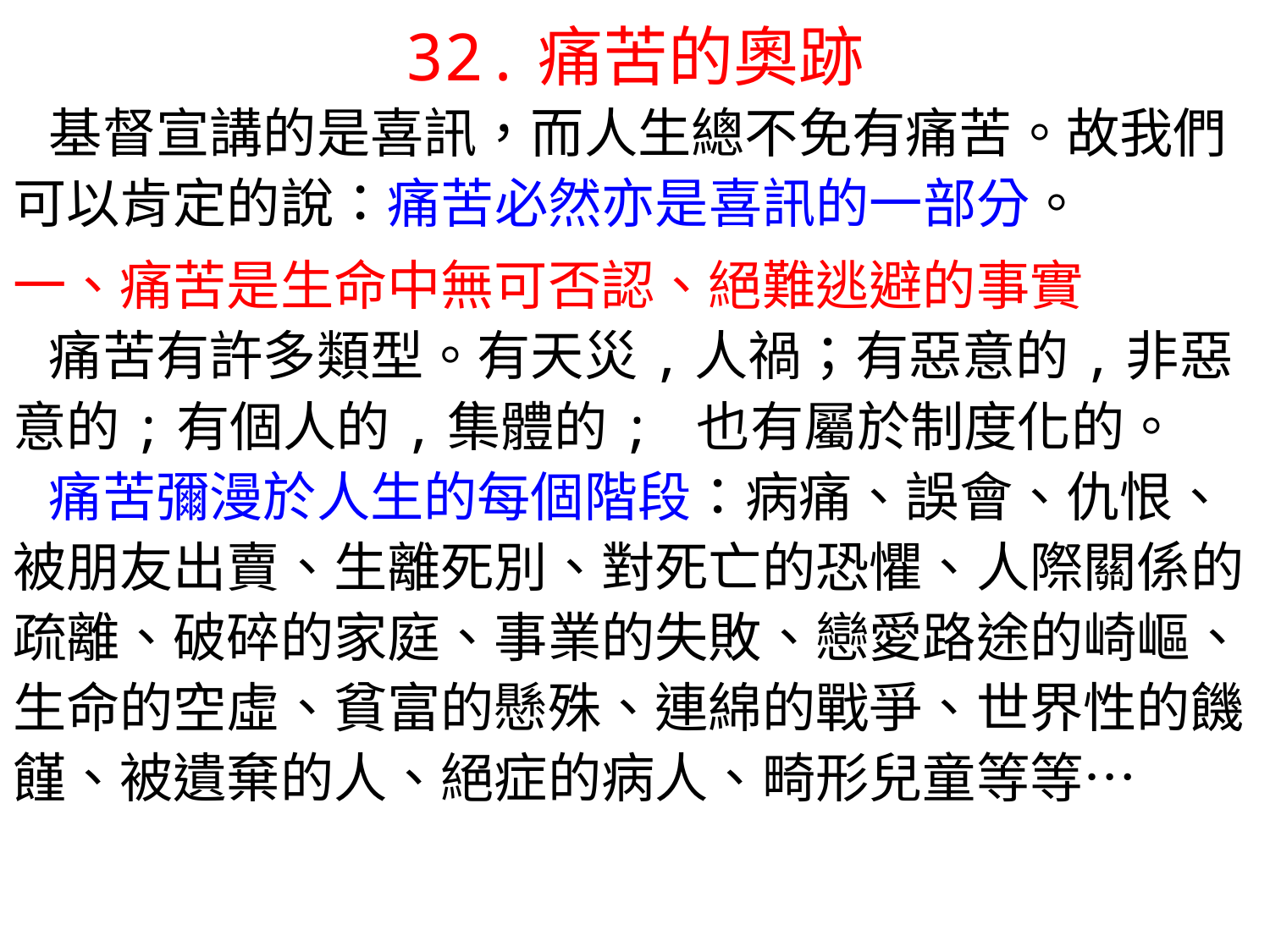

32.痛苦的奧跡
  基督宣講的是喜訊，而人生總不免有痛苦。故我們可以肯定的說：痛苦必然亦是喜訊的一部分。
一、痛苦是生命中無可否認、絕難逃避的事實
  痛苦有許多類型。有天災,人禍；有惡意的,非惡意的;有個人的,集體的; 也有屬於制度化的。
  痛苦彌漫於人生的每個階段：病痛、誤會、仇恨、被朋友出賣、生離死別、對死亡的恐懼、人際關係的疏離、破碎的家庭、事業的失敗、戀愛路途的崎嶇、生命的空虛、貧富的懸殊、連綿的戰爭、世界性的饑饉、被遺棄的人、絕症的病人、畸形兒童等等…